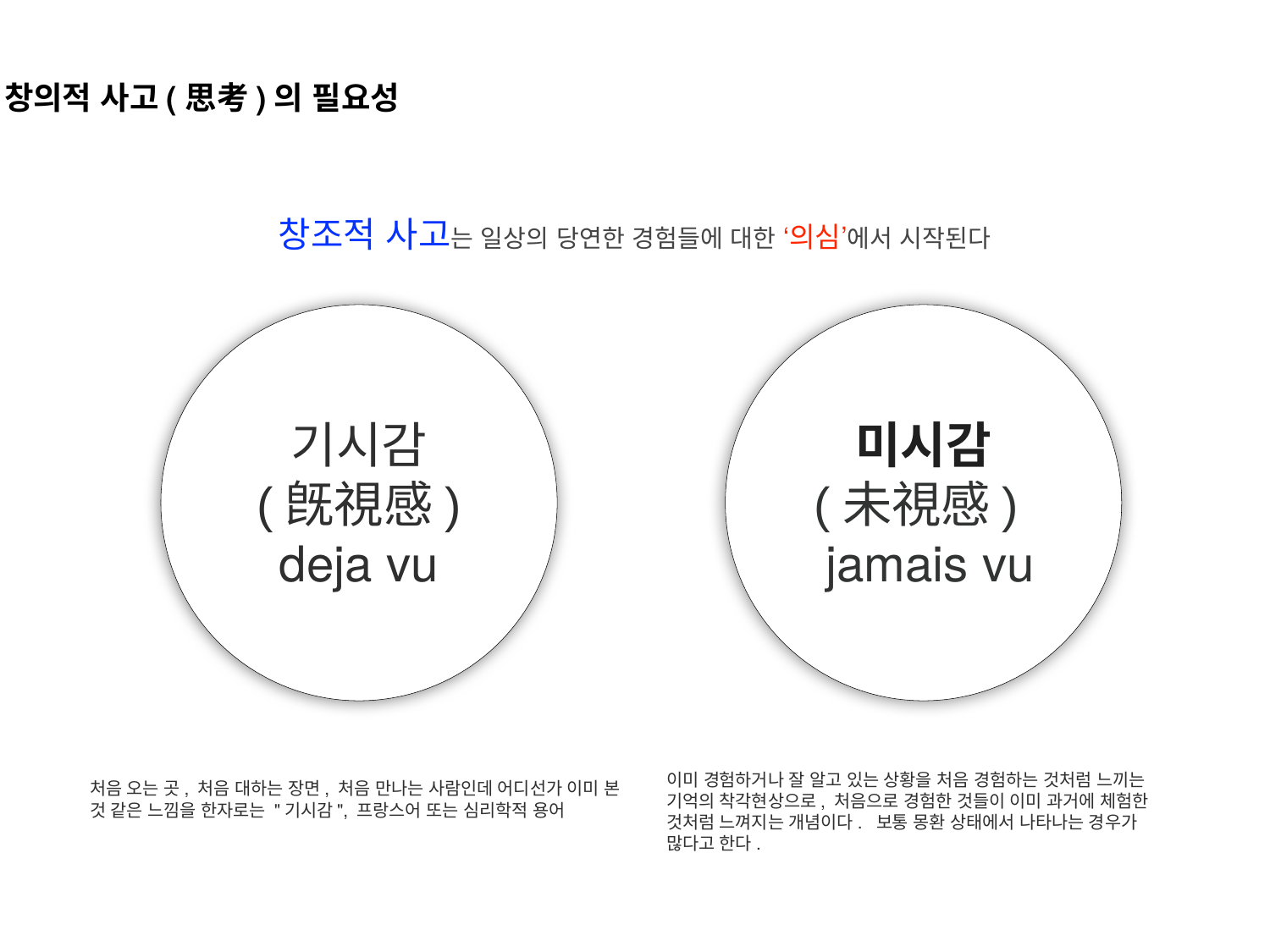

창의적 사고(思考)의 필요성
창조적 사고는 일상의 당연한 경험들에 대한 ‘의심’에서 시작된다
문맹
문맹
기시감
(旣視感)
deja vu
미시감
(未視感)
 jamais vu
처음 오는 곳, 처음 대하는 장면, 처음 만나는 사람인데 어디선가 이미 본 것 같은 느낌을 한자로는 "기시감", 프랑스어 또는 심리학적 용어
이미 경험하거나 잘 알고 있는 상황을 처음 경험하는 것처럼 느끼는 기억의 착각현상으로, 처음으로 경험한 것들이 이미 과거에 체험한 것처럼 느껴지는 개념이다.  보통 몽환 상태에서 나타나는 경우가 많다고 한다.